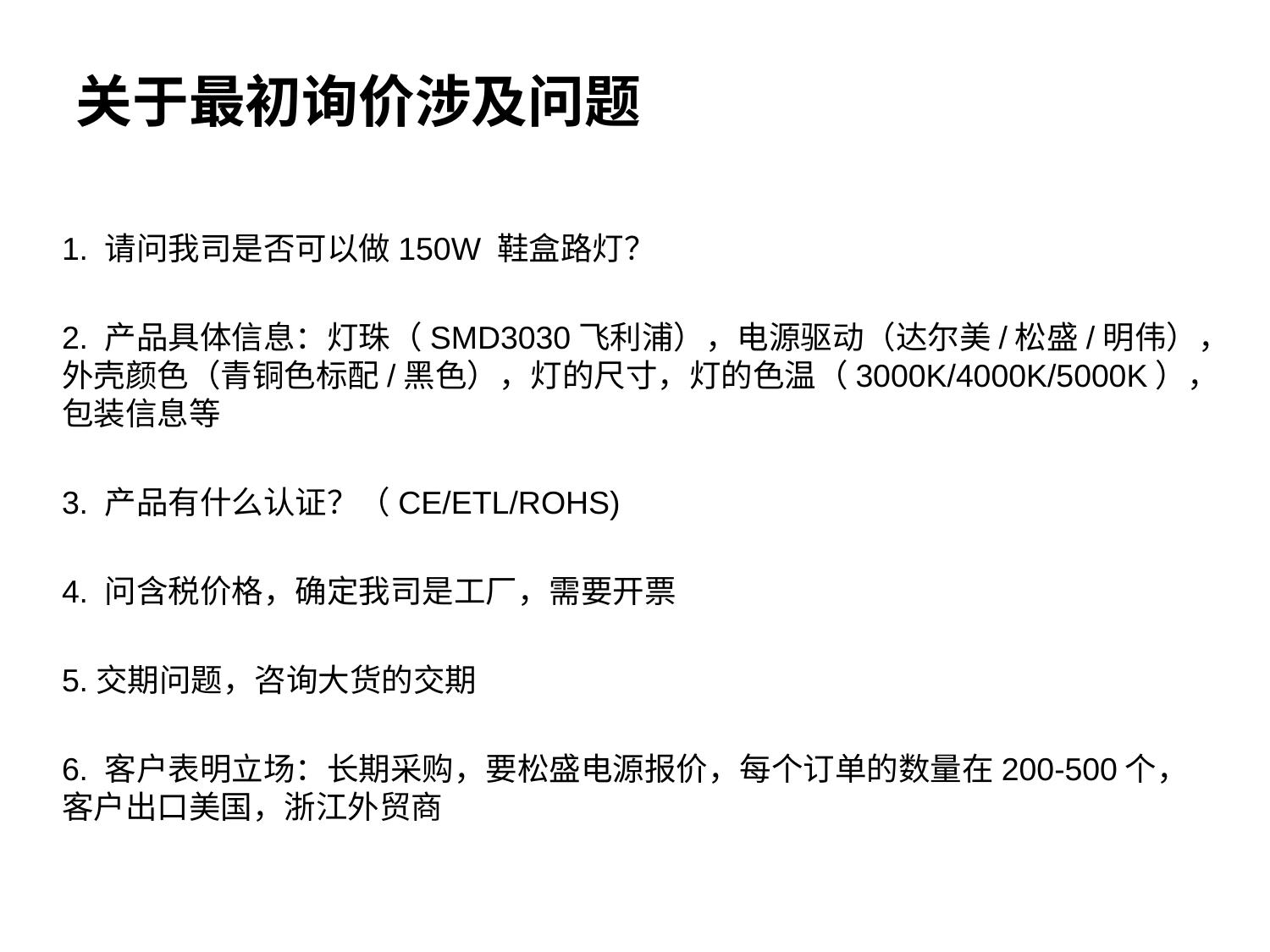

# 关于最初询价涉及问题
1. 请问我司是否可以做150W 鞋盒路灯？

2. 产品具体信息：灯珠（SMD3030飞利浦），电源驱动（达尔美/松盛/明伟），外壳颜色（青铜色标配/黑色），灯的尺寸，灯的色温（3000K/4000K/5000K），包装信息等

3. 产品有什么认证？（CE/ETL/ROHS)

4. 问含税价格，确定我司是工厂，需要开票

5.交期问题，咨询大货的交期

6. 客户表明立场：长期采购，要松盛电源报价，每个订单的数量在200-500个，客户出口美国，浙江外贸商